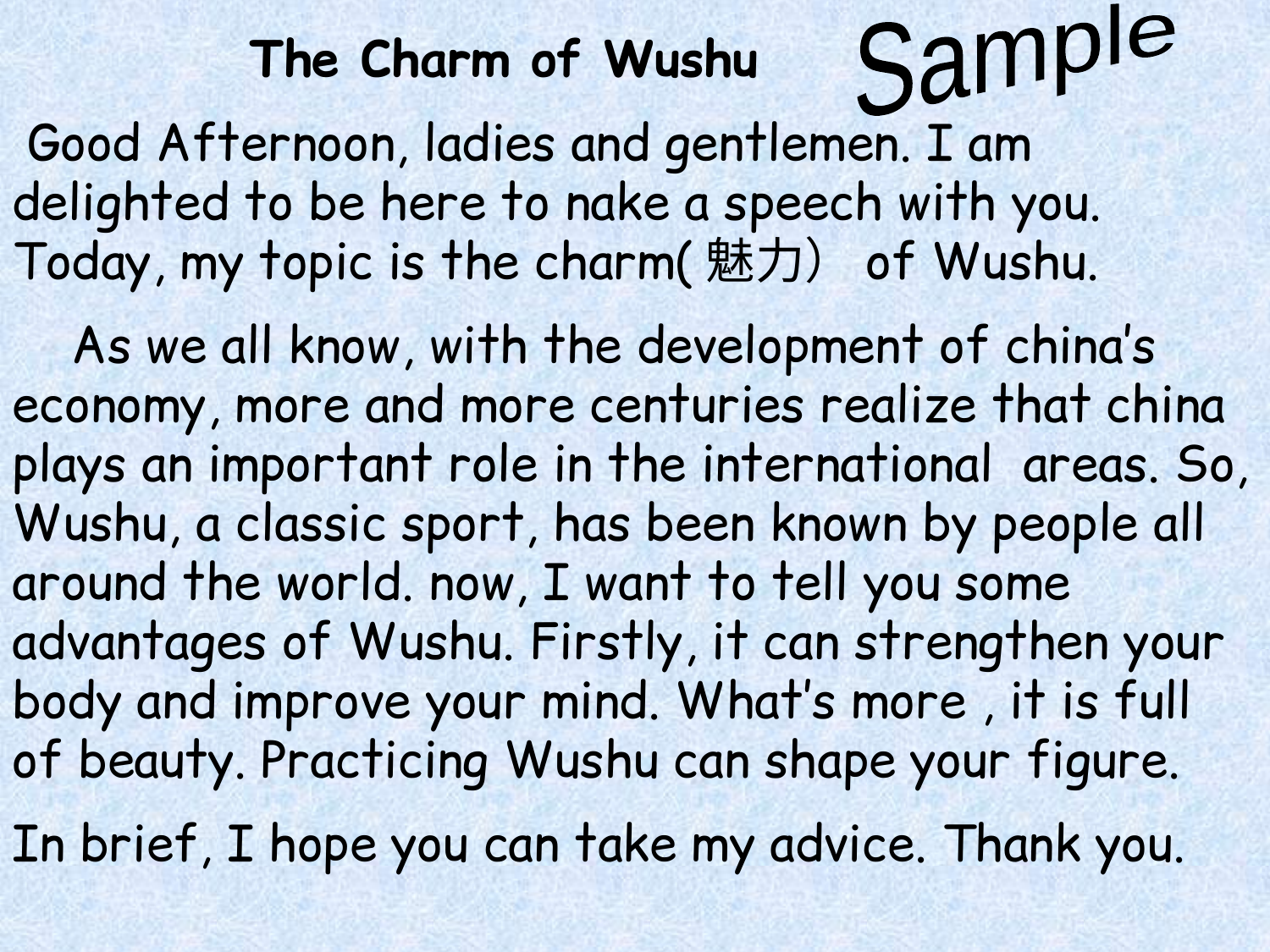

Sample
                The Charm of Wushu
 Good Afternoon, ladies and gentlemen. I am delighted to be here to nake a speech with you. Today, my topic is the charm(魅力）of Wushu.
    As we all know, with the development of china’s economy, more and more centuries realize that china plays an important role in the international  areas. So, Wushu, a classic sport, has been known by people all around the world. now, I want to tell you some advantages of Wushu. Firstly, it can strengthen your body and improve your mind. What’s more , it is full of beauty. Practicing Wushu can shape your figure.
In brief, I hope you can take my advice. Thank you.